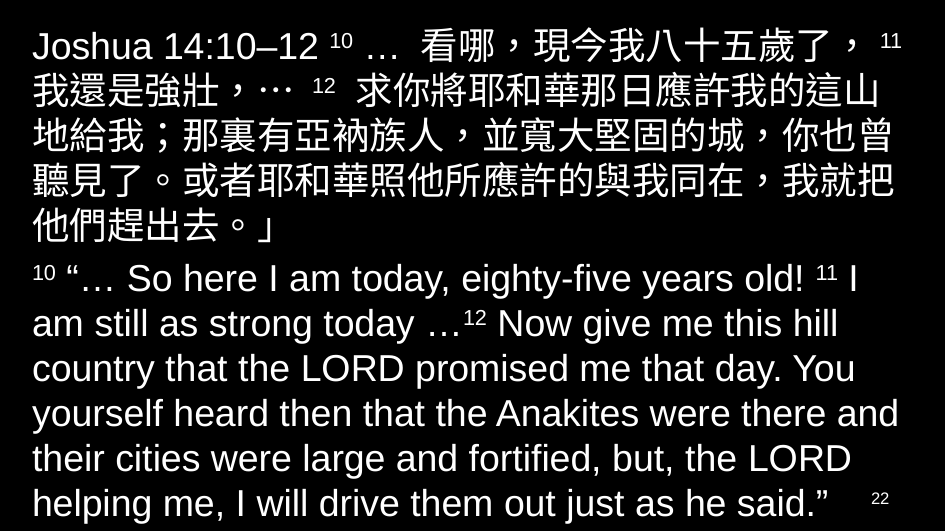

Joshua 14:10–12 10 … 看哪，現今我八十五歲了，11 我還是強壯，… 12 求你將耶和華那日應許我的這山地給我；那裏有亞衲族人，並寬大堅固的城，你也曾聽見了。或者耶和華照他所應許的與我同在，我就把他們趕出去。」
10 “… So here I am today, eighty-five years old! 11 I am still as strong today …12 Now give me this hill country that the Lord promised me that day. You yourself heard then that the Anakites were there and their cities were large and fortified, but, the Lord helping me, I will drive them out just as he said.”

22